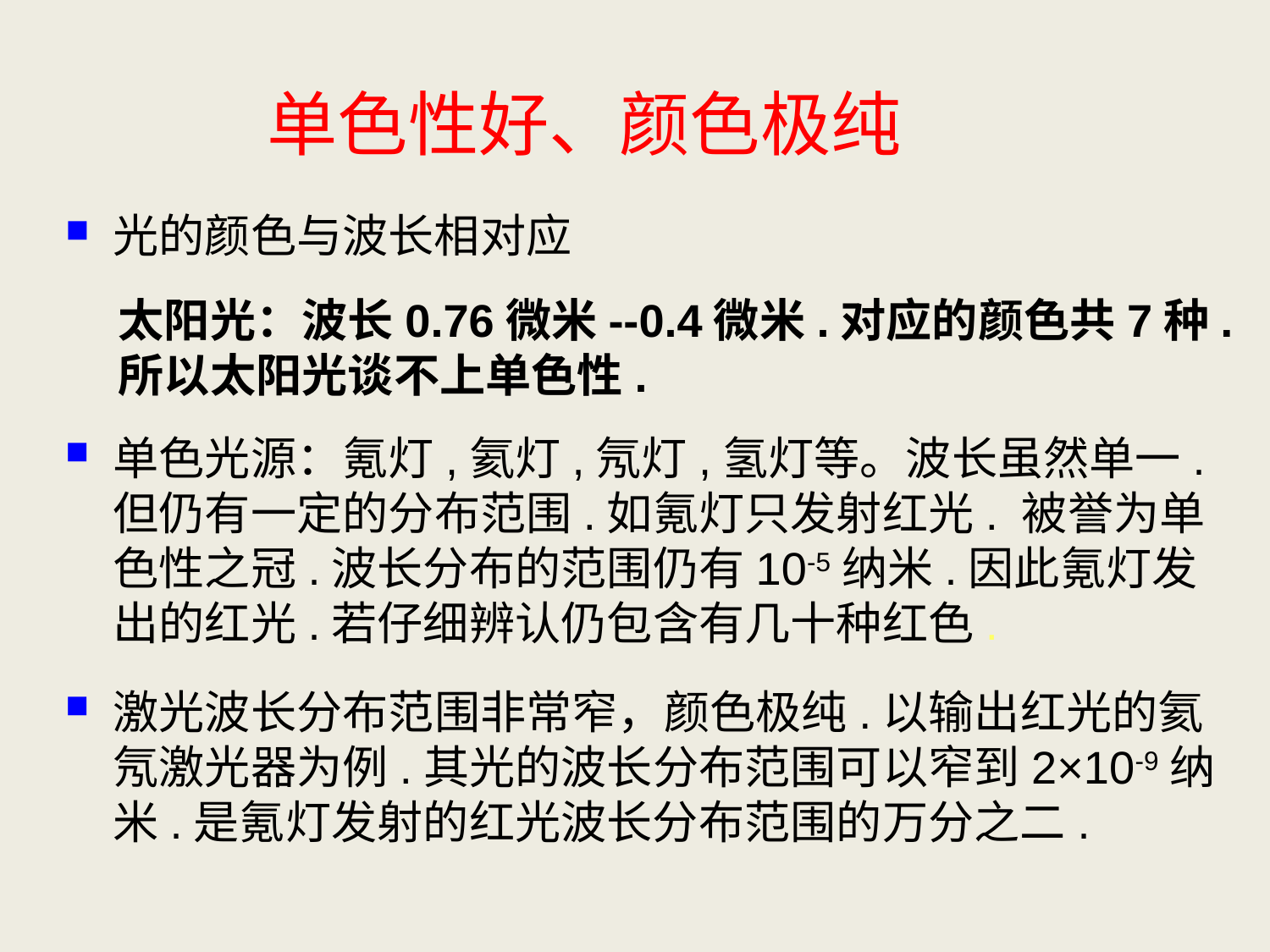

# 单色性好、颜色极纯
光的颜色与波长相对应
太阳光：波长0.76微米--0.4微米.对应的颜色共7种.所以太阳光谈不上单色性.
单色光源：氪灯,氦灯,氖灯,氢灯等。波长虽然单一.但仍有一定的分布范围.如氪灯只发射红光. 被誉为单色性之冠.波长分布的范围仍有10-5纳米.因此氪灯发出的红光.若仔细辨认仍包含有几十种红色.
激光波长分布范围非常窄，颜色极纯.以输出红光的氦氖激光器为例.其光的波长分布范围可以窄到2×10-9纳米.是氪灯发射的红光波长分布范围的万分之二.